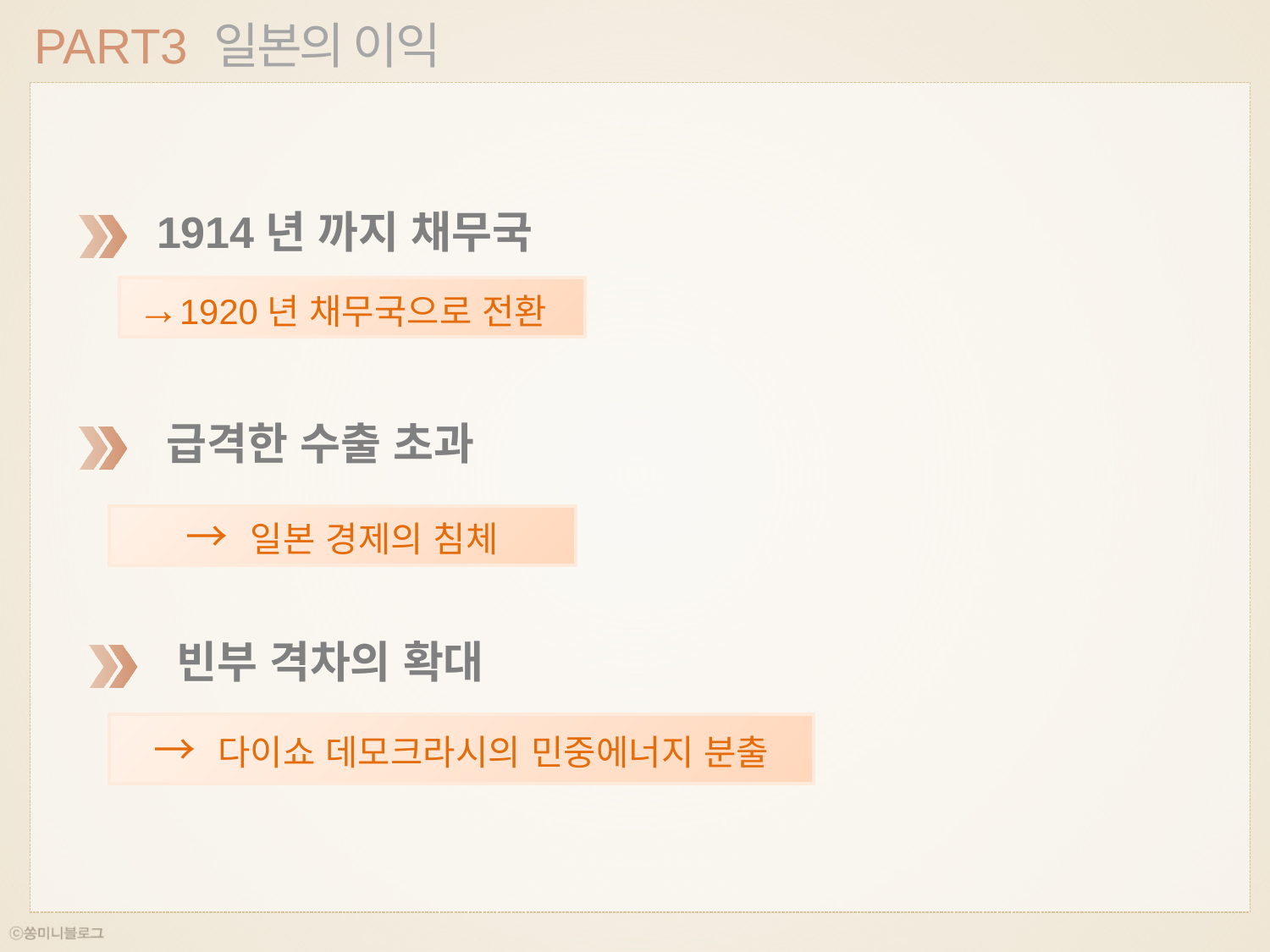

PART3 일본의 이익

 1914년 까지 채무국

→1920년 채무국으로 전환
 급격한 수출 초과

→ 일본 경제의 침체
 빈부 격차의 확대

→ 다이쇼 데모크라시의 민중에너지 분출